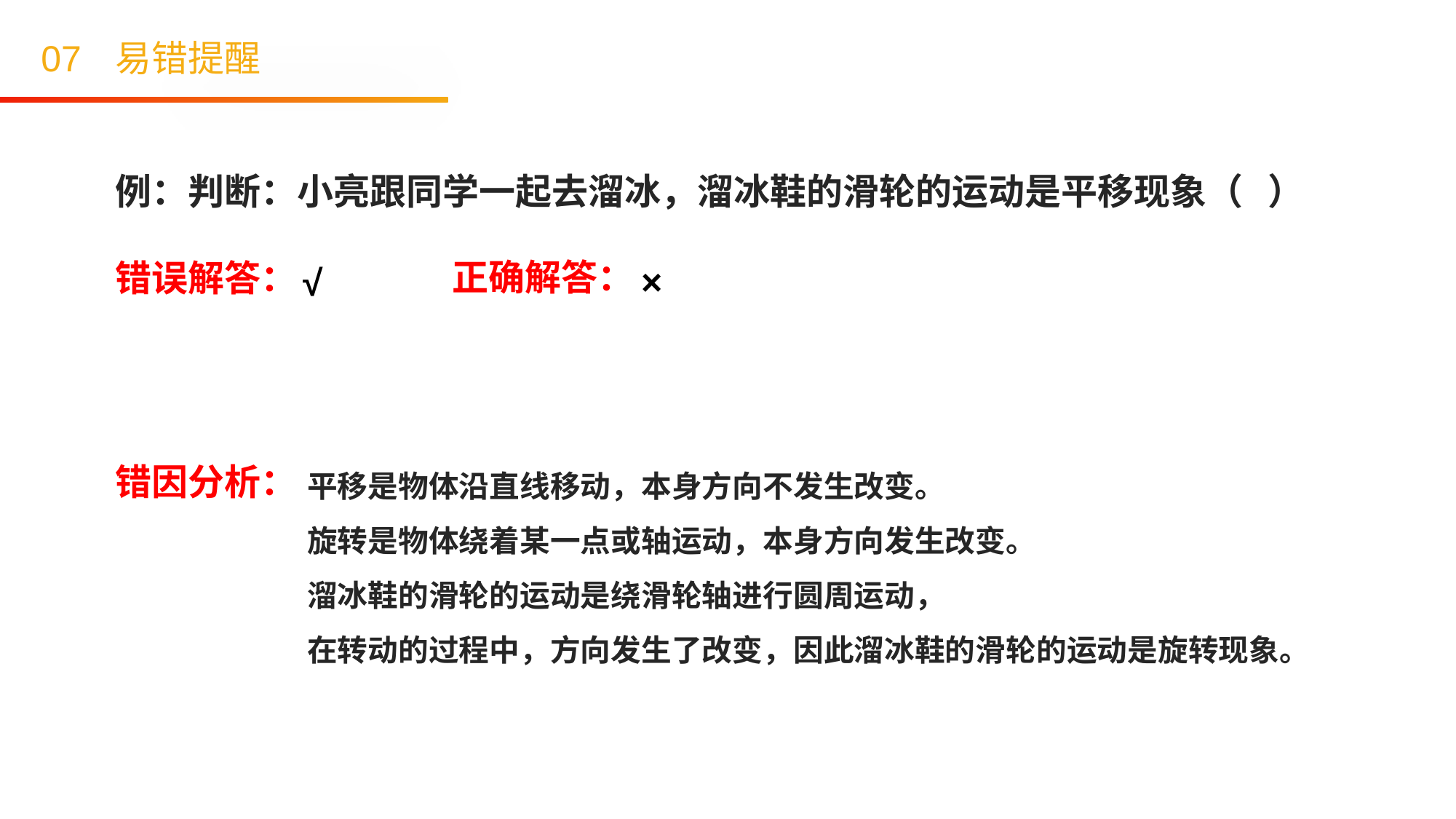

07
易错提醒
例：判断：小亮跟同学一起去溜冰，溜冰鞋的滑轮的运动是平移现象（   ）
×
√
正确解答：
错误解答：
平移是物体沿直线移动，本身方向不发生改变。
旋转是物体绕着某一点或轴运动，本身方向发生改变。
溜冰鞋的滑轮的运动是绕滑轮轴进行圆周运动，
在转动的过程中，方向发生了改变，因此溜冰鞋的滑轮的运动是旋转现象。
错因分析：